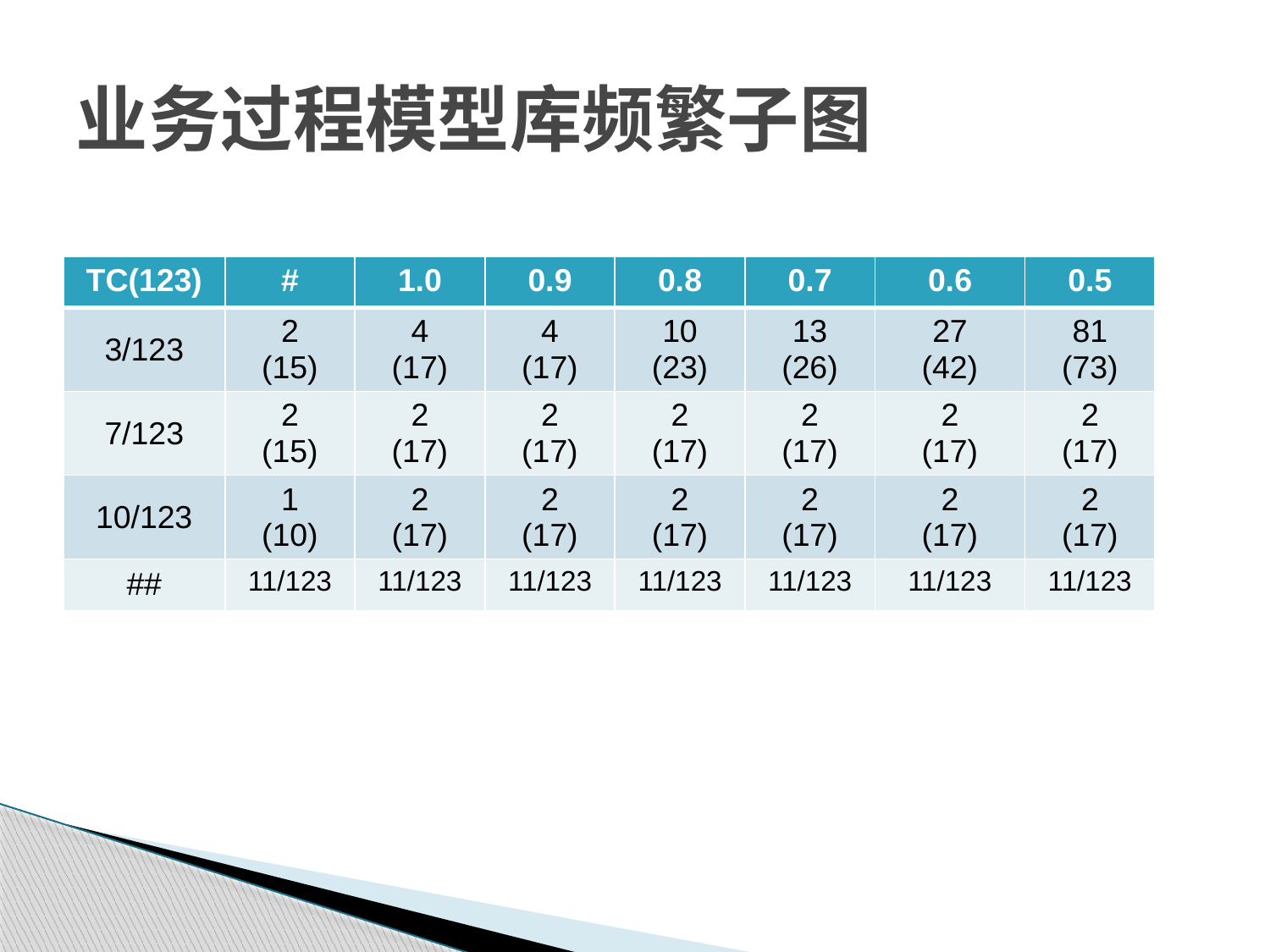

# 业务过程模型库频繁子图
| TC(123) | # | 1.0 | 0.9 | 0.8 | 0.7 | 0.6 | 0.5 |
| --- | --- | --- | --- | --- | --- | --- | --- |
| 3/123 | 2 (15) | 4 (17) | 4 (17) | 10 (23) | 13 (26) | 27 (42) | 81 (73) |
| 7/123 | 2 (15) | 2 (17) | 2 (17) | 2 (17) | 2 (17) | 2 (17) | 2 (17) |
| 10/123 | 1 (10) | 2 (17) | 2 (17) | 2 (17) | 2 (17) | 2 (17) | 2 (17) |
| ## | 11/123 | 11/123 | 11/123 | 11/123 | 11/123 | 11/123 | 11/123 |